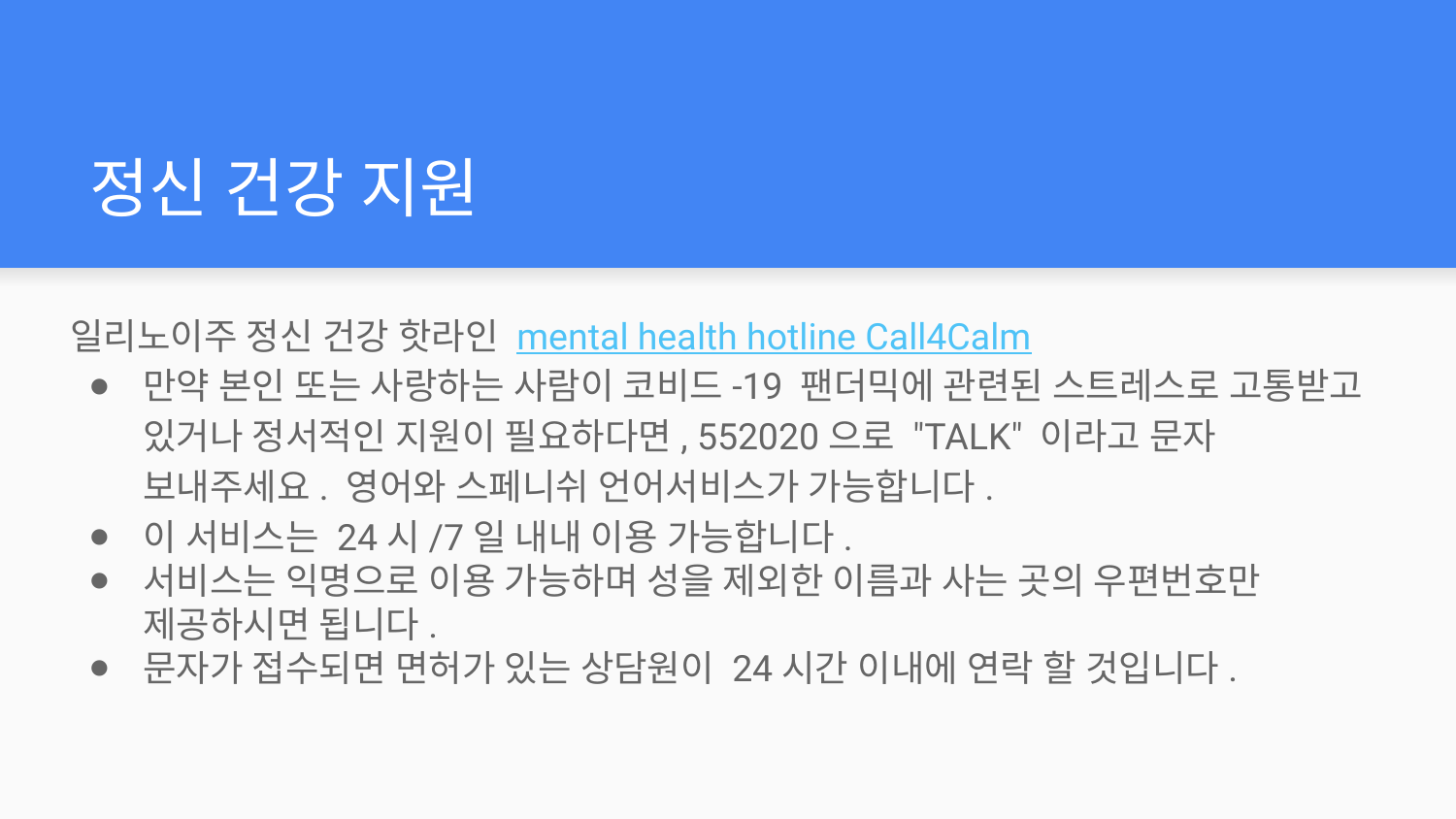

# 정신 건강 지원
일리노이주 정신 건강 핫라인 mental health hotline Call4Calm
만약 본인 또는 사랑하는 사람이 코비드-19 팬더믹에 관련된 스트레스로 고통받고 있거나 정서적인 지원이 필요하다면, 552020으로 "TALK" 이라고 문자 보내주세요. 영어와 스페니쉬 언어서비스가 가능합니다.
이 서비스는 24시/7일 내내 이용 가능합니다.
서비스는 익명으로 이용 가능하며 성을 제외한 이름과 사는 곳의 우편번호만           제공하시면 됩니다.
문자가 접수되면 면허가 있는 상담원이 24시간 이내에 연락 할 것입니다.